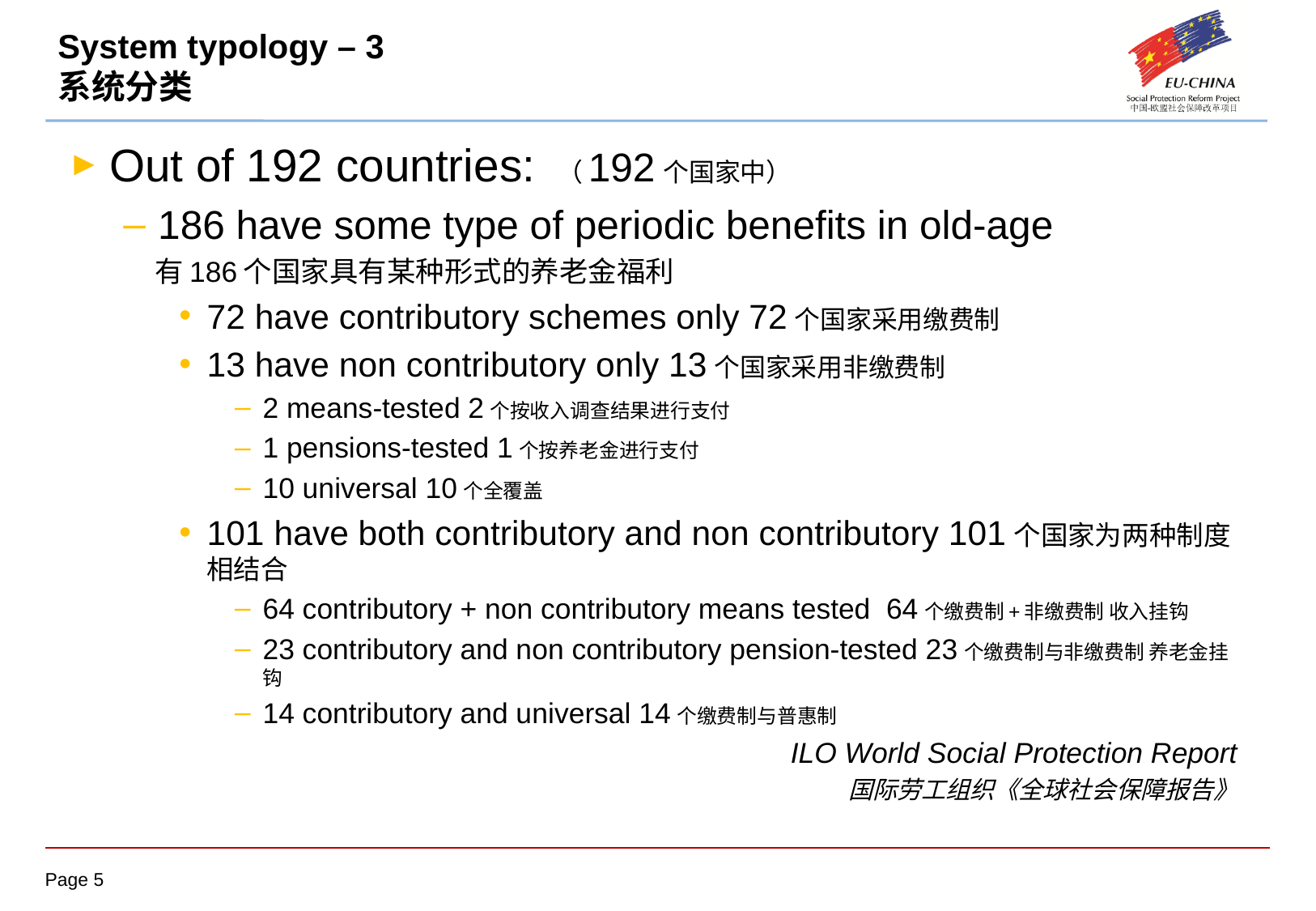

# System typology – 3 系统分类
Out of 192 countries: （192个国家中）
186 have some type of periodic benefits in old-age
    有186个国家具有某种形式的养老金福利
72 have contributory schemes only 72个国家采用缴费制
13 have non contributory only 13个国家采用非缴费制
2 means-tested 2个按收入调查结果进行支付
1 pensions-tested 1个按养老金进行支付
10 universal 10个全覆盖
101 have both contributory and non contributory 101个国家为两种制度相结合
64 contributory + non contributory means tested  64个缴费制+非缴费制 收入挂钩
23 contributory and non contributory pension-tested 23个缴费制与非缴费制 养老金挂钩
14 contributory and universal 14个缴费制与普惠制
ILO World Social Protection Report
国际劳工组织《全球社会保障报告》